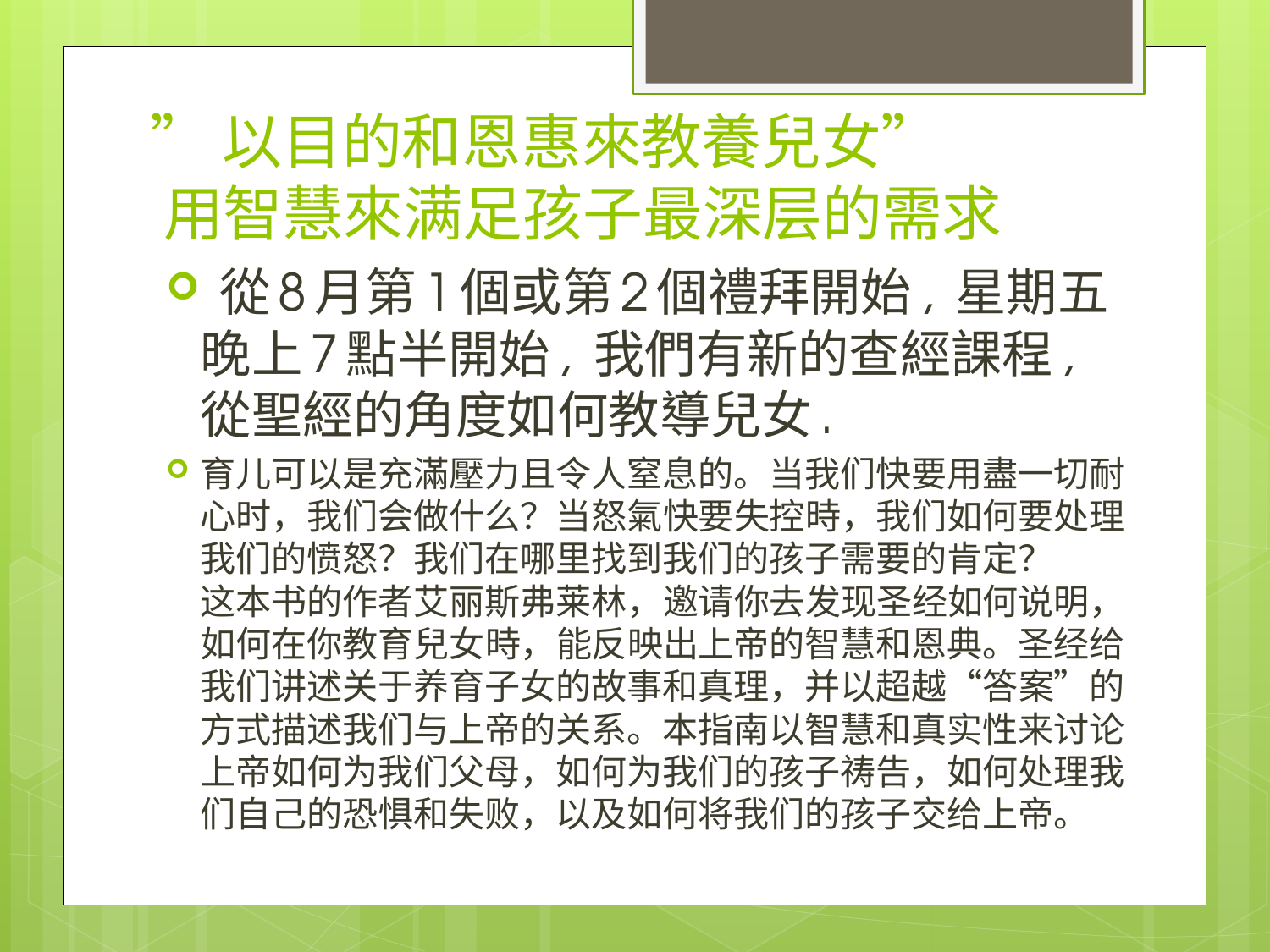

# ”以目的和恩惠來教養兒女” 用智慧來满足孩子最深层的需求
 從8月第1個或第2個禮拜開始, 星期五晚上7點半開始, 我們有新的查經課程, 從聖經的角度如何教導兒女.
育儿可以是充滿壓力且令人窒息的。当我们快要用盡一切耐心时，我们会做什么？当怒氣快要失控時，我们如何要处理我们的愤怒？我们在哪里找到我们的孩子需要的肯定？
这本书的作者艾丽斯弗莱林，邀请你去发现圣经如何说明，如何在你教育兒女時，能反映出上帝的智慧和恩典。圣经给我们讲述关于养育子女的故事和真理，并以超越“答案”的方式描述我们与上帝的关系。本指南以智慧和真实性来讨论上帝如何为我们父母，如何为我们的孩子祷告，如何处理我们自己的恐惧和失败，以及如何将我们的孩子交给上帝。